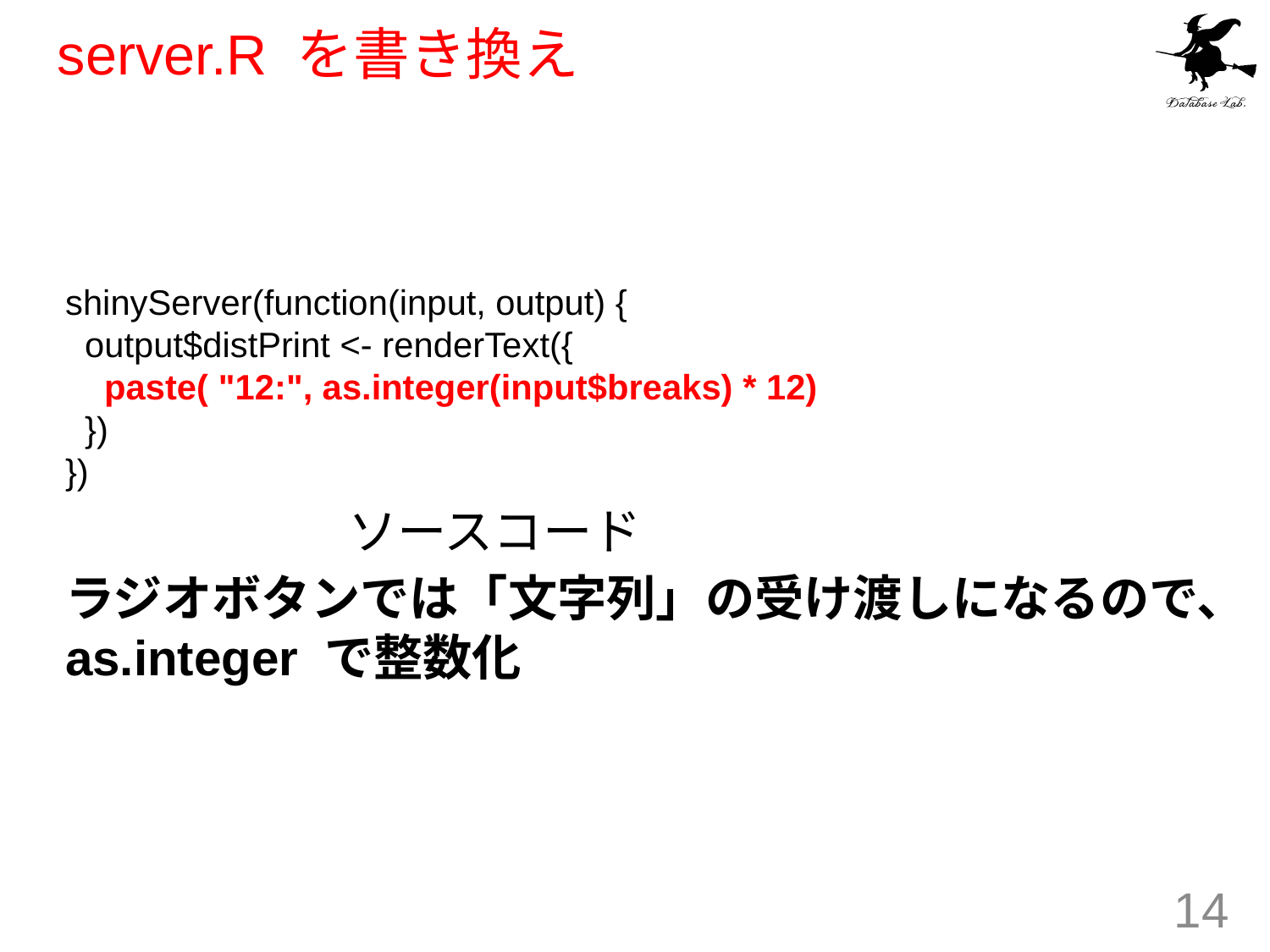

# server.R を書き換え
shinyServer(function(input, output) {
  output$distPrint <- renderText({
    paste( "12:", as.integer(input$breaks) * 12)
  })
})

ラジオボタンでは「文字列」の受け渡しになるので、as.integer で整数化
ソースコード
14